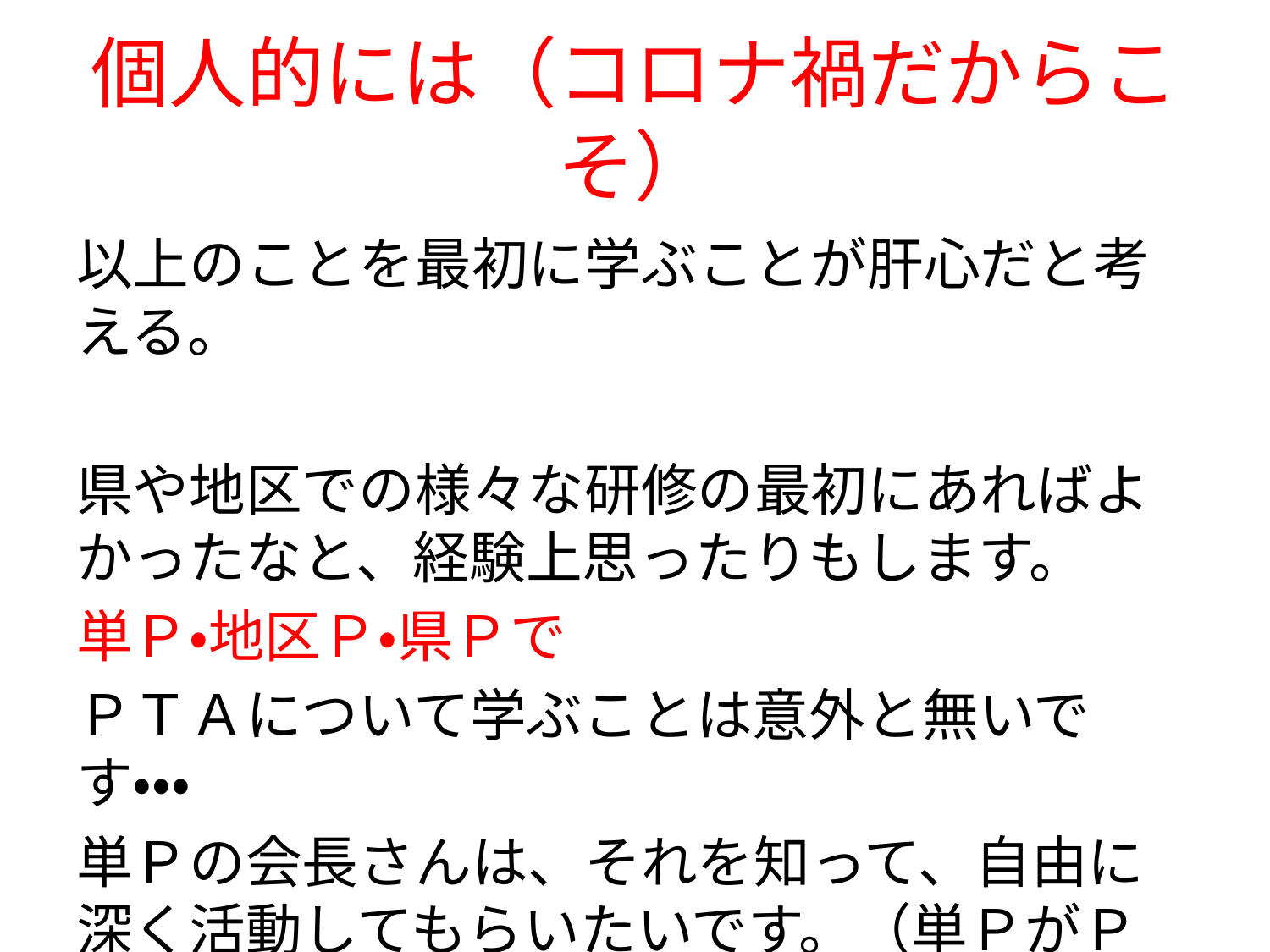

# 個人的には（コロナ禍だからこそ）
以上のことを最初に学ぶことが肝心だと考える。

県や地区での様々な研修の最初にあればよかったなと、経験上思ったりもします。
単Ｐ・地区Ｐ・県Ｐで
ＰＴＡについて学ぶことは意外と無いです・・・
単Ｐの会長さんは、それを知って、自由に深く活動してもらいたいです。（単ＰがＰＴＡの基本）